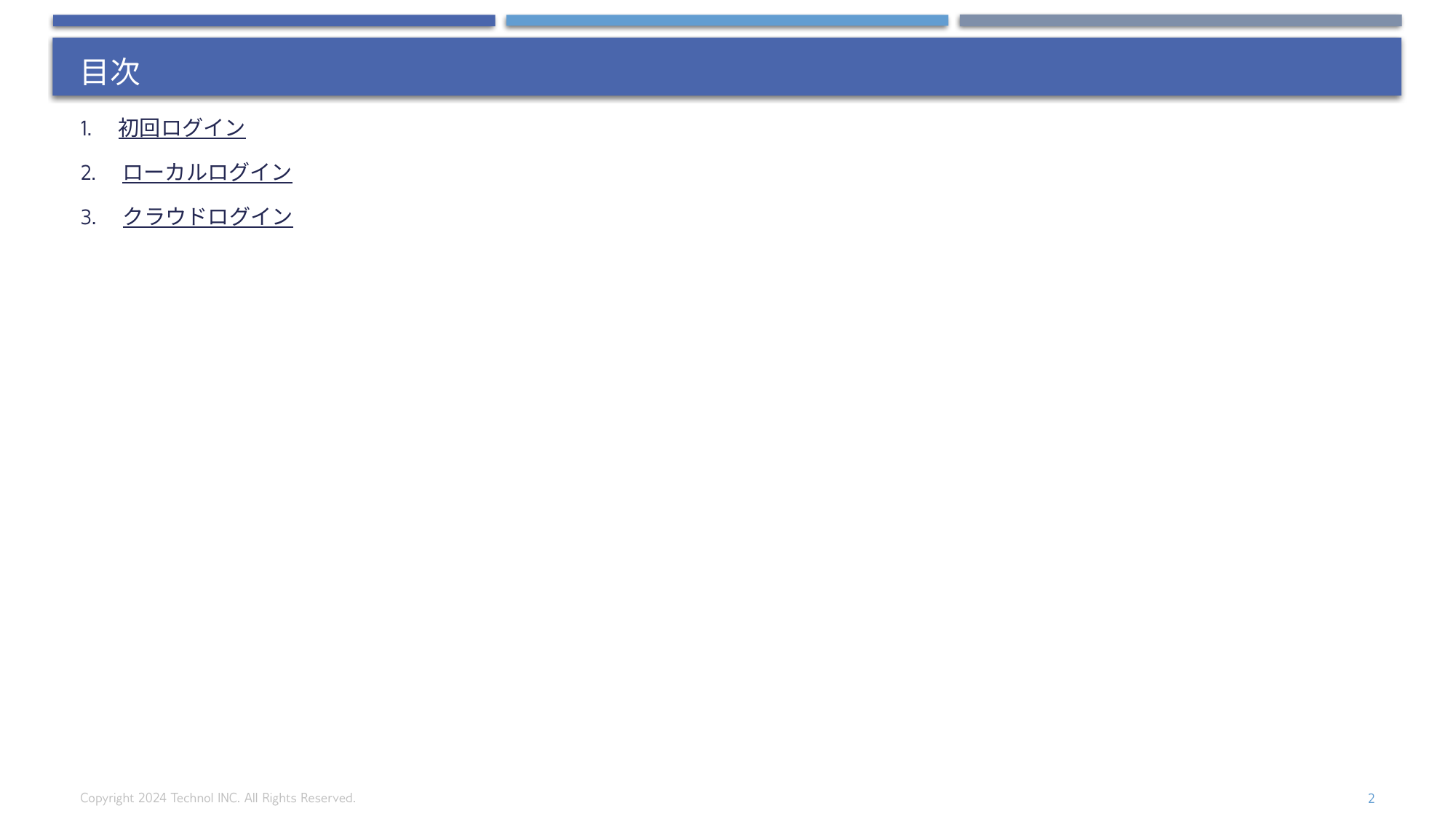

# 目次
1.　初回ログイン
2.　ローカルログイン
3.　クラウドログイン
Copyright 2024 Technol INC. All Rights Reserved.
2